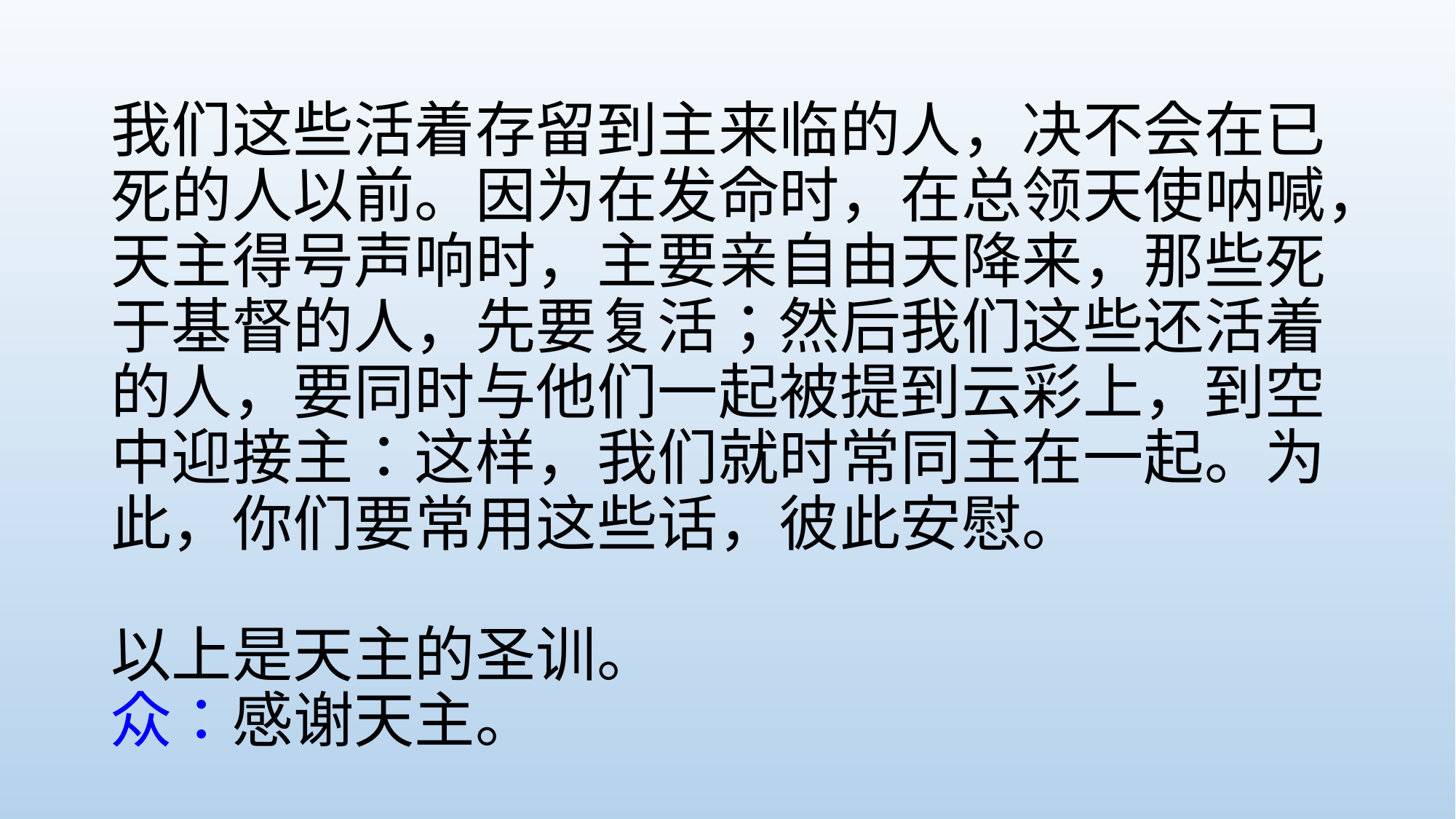

# 我们这些活着存留到主来临的人，决不会在已死的人以前。因为在发命时，在总领天使呐喊，天主得号声响时，主要亲自由天降来，那些死于基督的人，先要复活；然后我们这些还活着的人，要同时与他们一起被提到云彩上，到空中迎接主：这样，我们就时常同主在一起。为此，你们要常用这些话，彼此安慰。 以上是天主的圣训。 众：感谢天主。